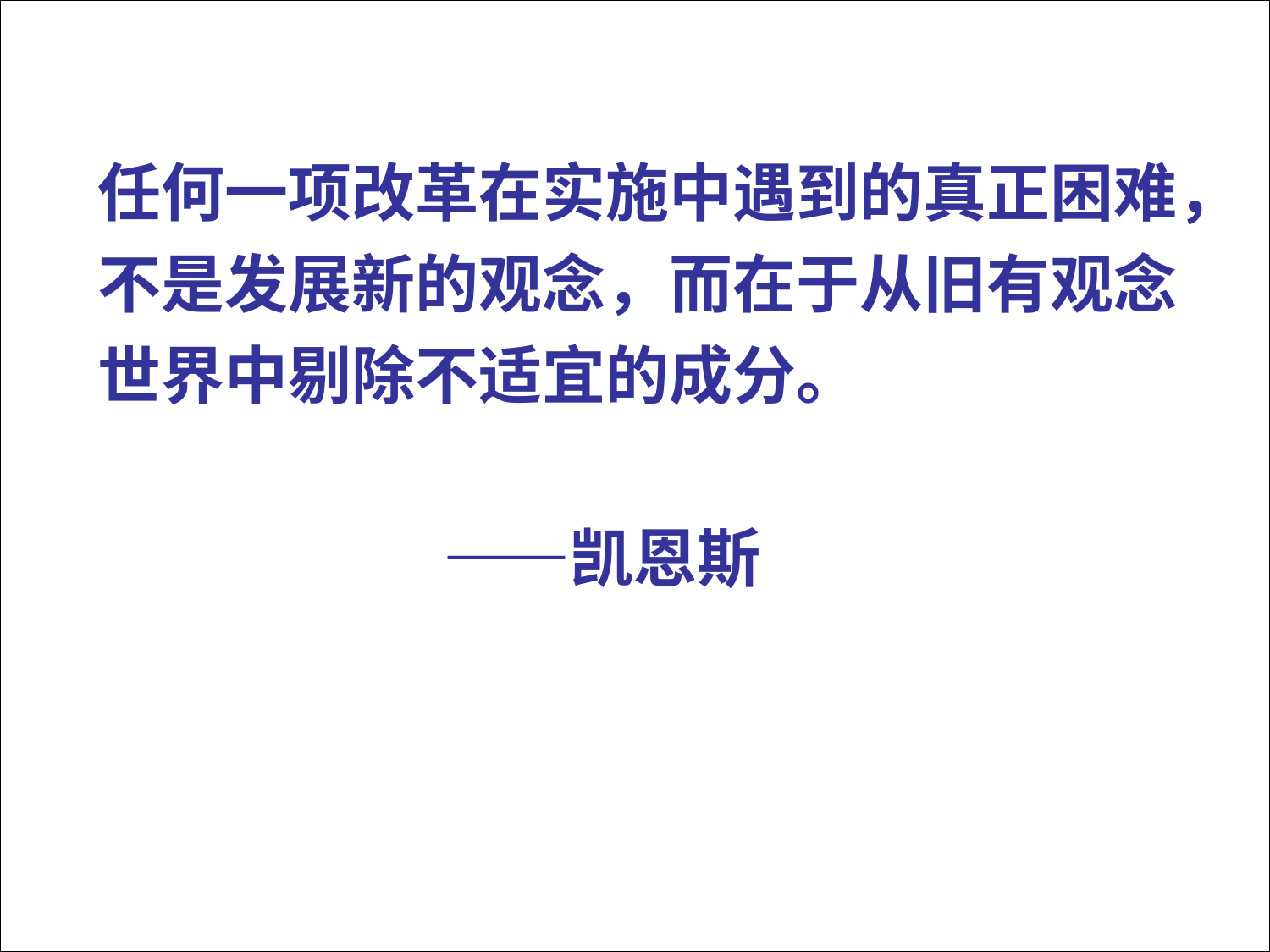

# 任何一项改革在实施中遇到的真正困难，不是发展新的观念，而在于从旧有观念世界中剔除不适宜的成分。 ——凯恩斯